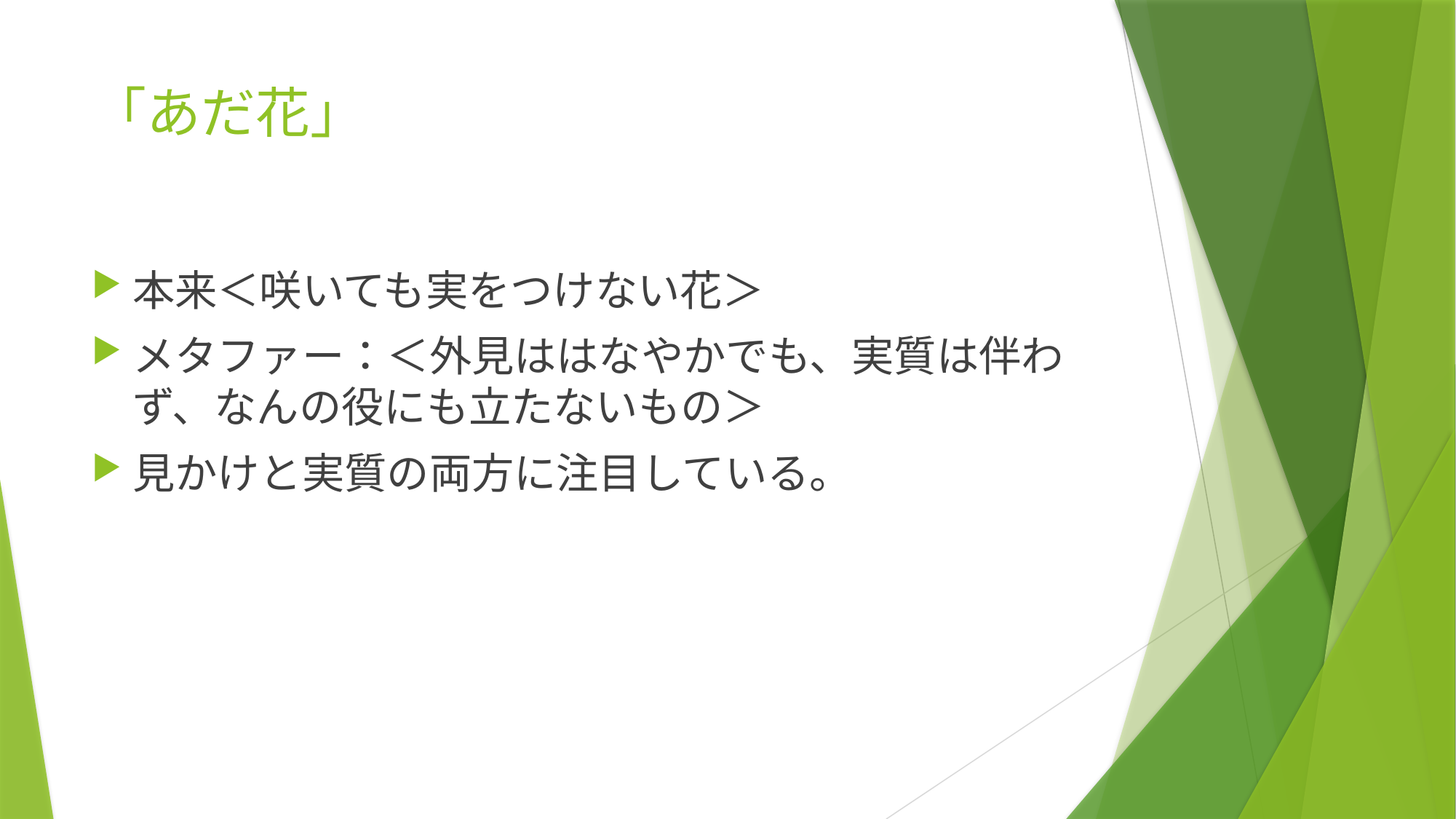

# 「あだ花」
本来＜咲いても実をつけない花＞
メタファー：＜外見ははなやかでも、実質は伴わず、なんの役にも立たないもの＞
見かけと実質の両方に注目している。